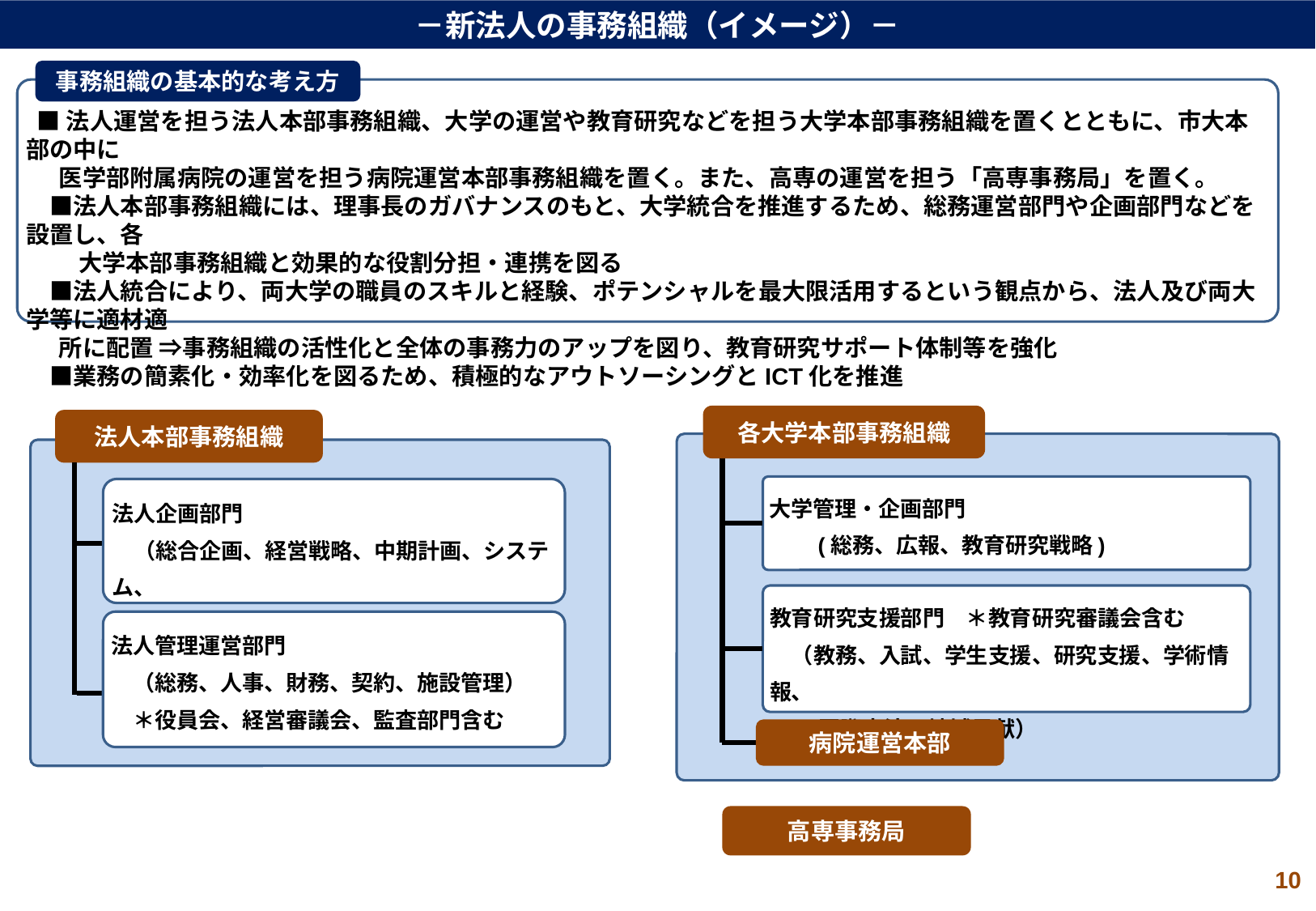

－新法人の事務組織（イメージ）－
事務組織の基本的な考え方

  ■法人運営を担う法人本部事務組織、大学の運営や教育研究などを担う大学本部事務組織を置くとともに、市大本部の中に
     医学部附属病院の運営を担う病院運営本部事務組織を置く。また、高専の運営を担う「高専事務局」を置く。
　■法人本部事務組織には、理事長のガバナンスのもと、大学統合を推進するため、総務運営部門や企画部門などを設置し、各
　　 大学本部事務組織と効果的な役割分担・連携を図る
　■法人統合により、両大学の職員のスキルと経験、ポテンシャルを最大限活用するという観点から、法人及び両大学等に適材適
     所に配置 ⇒事務組織の活性化と全体の事務力のアップを図り、教育研究サポート体制等を強化
　■業務の簡素化・効率化を図るため、積極的なアウトソーシングとICT化を推進

各大学本部事務組織
法人本部事務組織

大学管理・企画部門
　　(総務、広報、教育研究戦略)
法人企画部門
　（総合企画、経営戦略、中期計画、システム、
　　 キャンパス計画、シンクタンク機能）

教育研究支援部門　＊教育研究審議会含む
　（教務、入試、学生支援、研究支援、学術情報、
　　 国際交流、地域貢献）
法人管理運営部門
　（総務、人事、財務、契約、施設管理）
　＊役員会、経営審議会、監査部門含む

病院運営本部
高専事務局
10